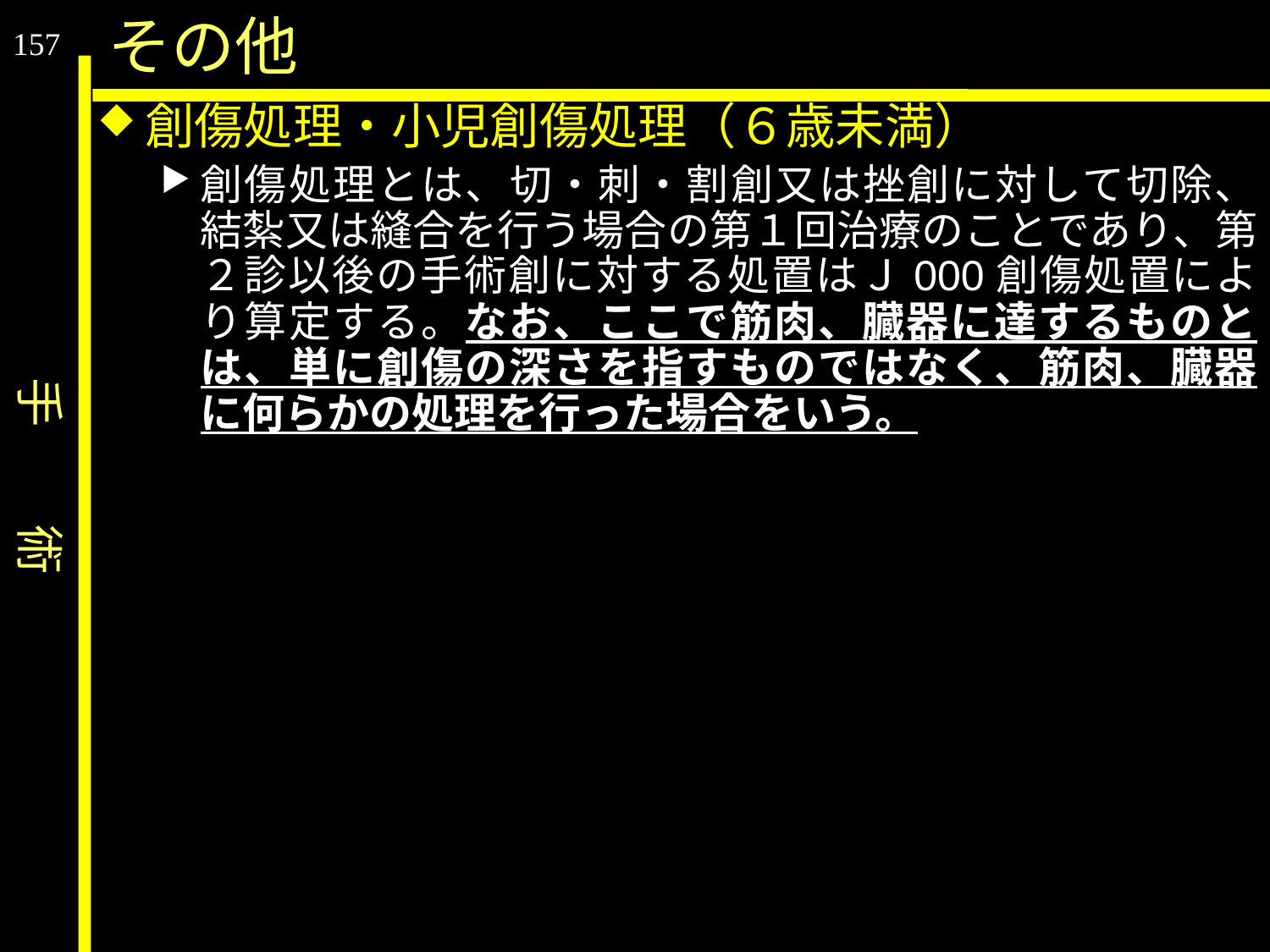

手　　術
その他
157

創傷処理・小児創傷処理（６歳未満）
創傷処理とは、切・刺・割創又は挫創に対して切除、結紮又は縫合を行う場合の第１回治療のことであり、第２診以後の手術創に対する処置はＪ000創傷処置により算定する。なお、ここで筋肉、臓器に達するものとは、単に創傷の深さを指すものではなく、筋肉、臓器に何らかの処理を行った場合をいう。